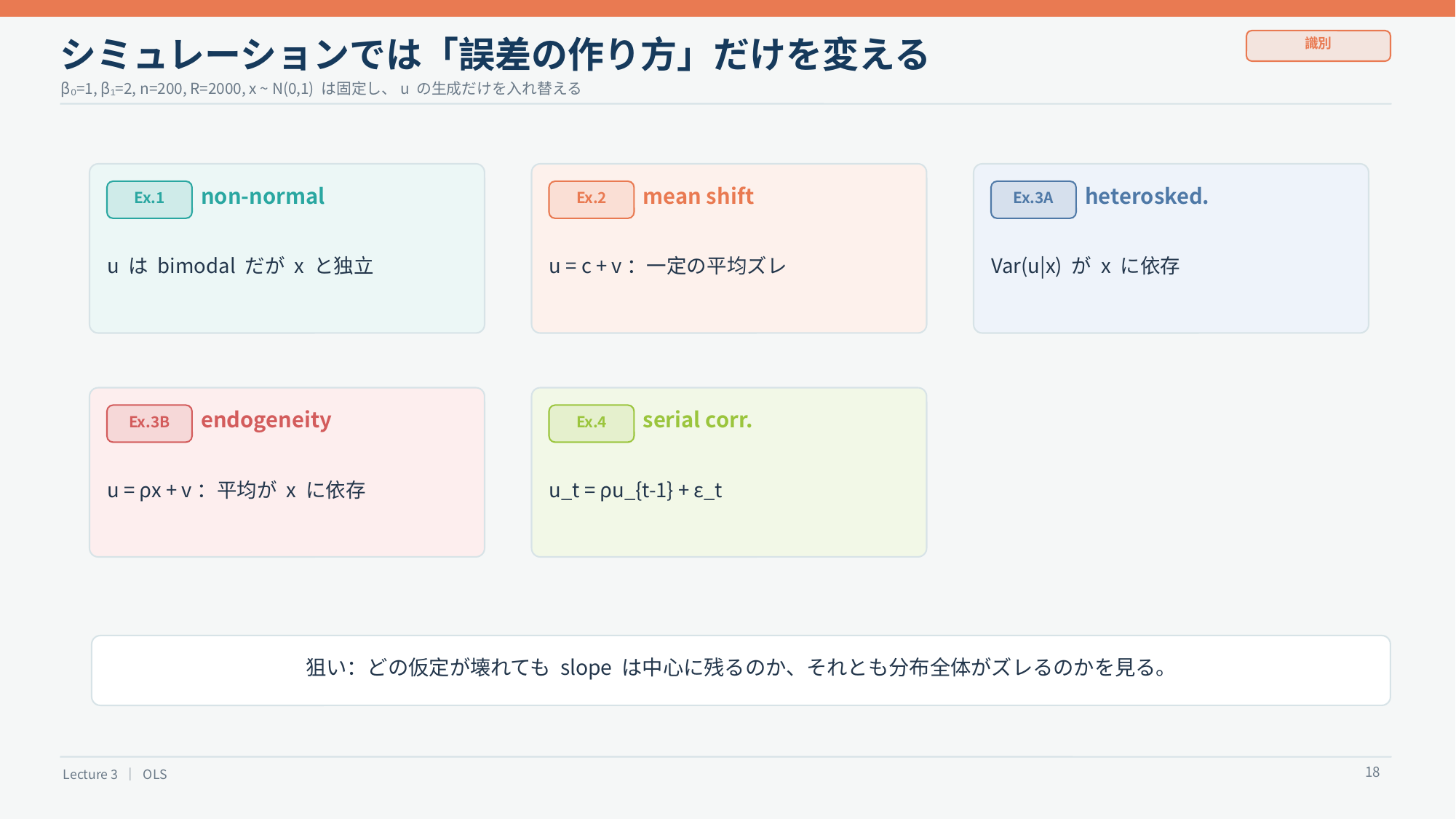

シミュレーションでは「誤差の作り方」だけを変える
識別
β₀=1, β₁=2, n=200, R=2000, x ~ N(0,1) は固定し、u の生成だけを入れ替える

non-normal
mean shift
heterosked.
Ex.1
Ex.2
Ex.3A
u は bimodal だが x と独立
u = c + v：一定の平均ズレ
Var(u|x) が x に依存

endogeneity
serial corr.
Ex.3B
Ex.4
u = ρx + v：平均が x に依存
u_t = ρu_{t-1} + ε_t

狙い：どの仮定が壊れても slope は中心に残るのか、それとも分布全体がズレるのかを見る。

18
Lecture 3 ｜ OLS